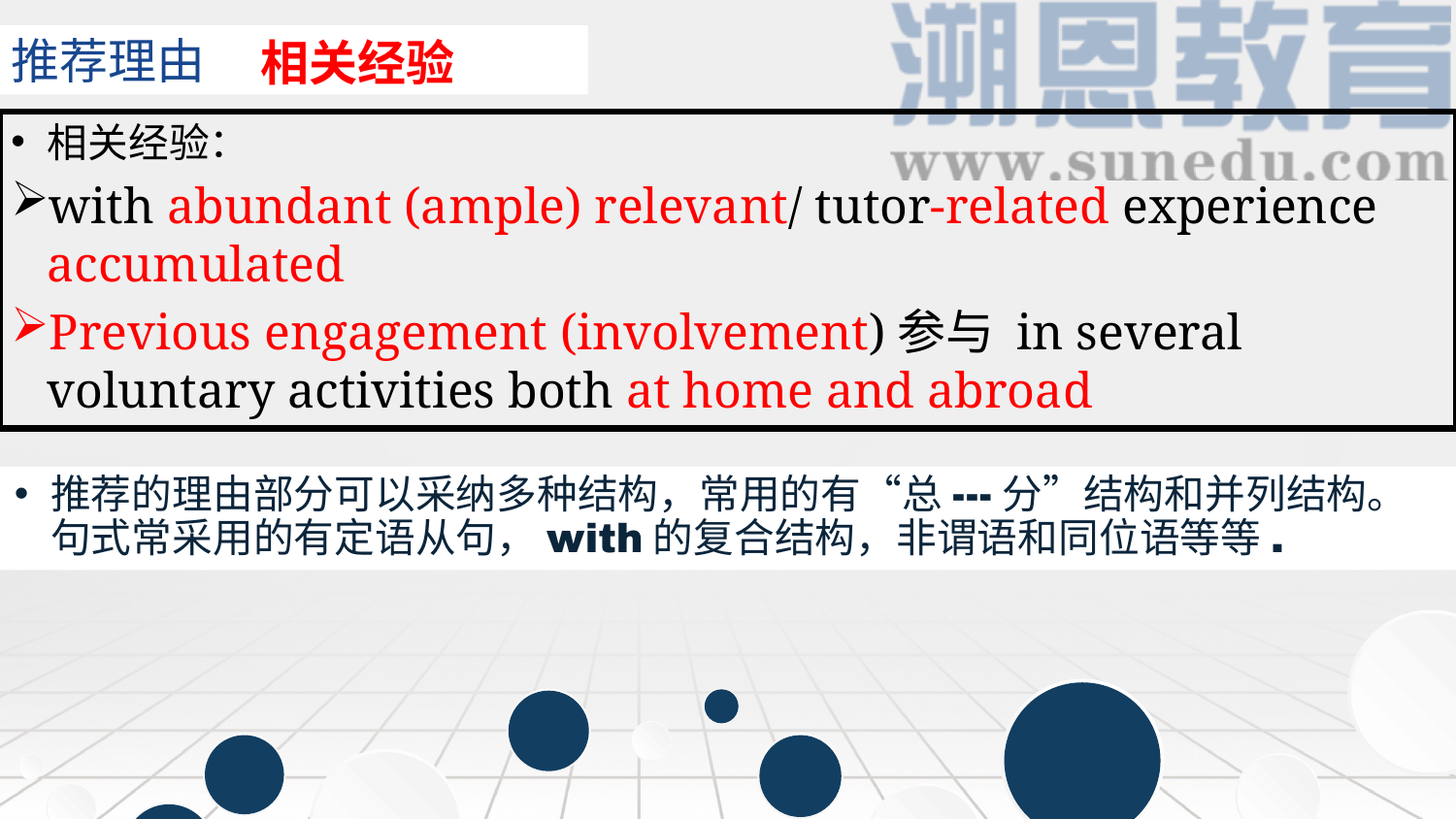

推荐理由
We provide the best way to  your business.
相关经验

相关经验：
with abundant (ample) relevant/ tutor-related experience accumulated
Previous engagement (involvement)参与 in several voluntary activities both at home and abroad
推荐的理由部分可以采纳多种结构，常用的有“总---分”结构和并列结构。句式常采用的有定语从句，with的复合结构，非谓语和同位语等等.。